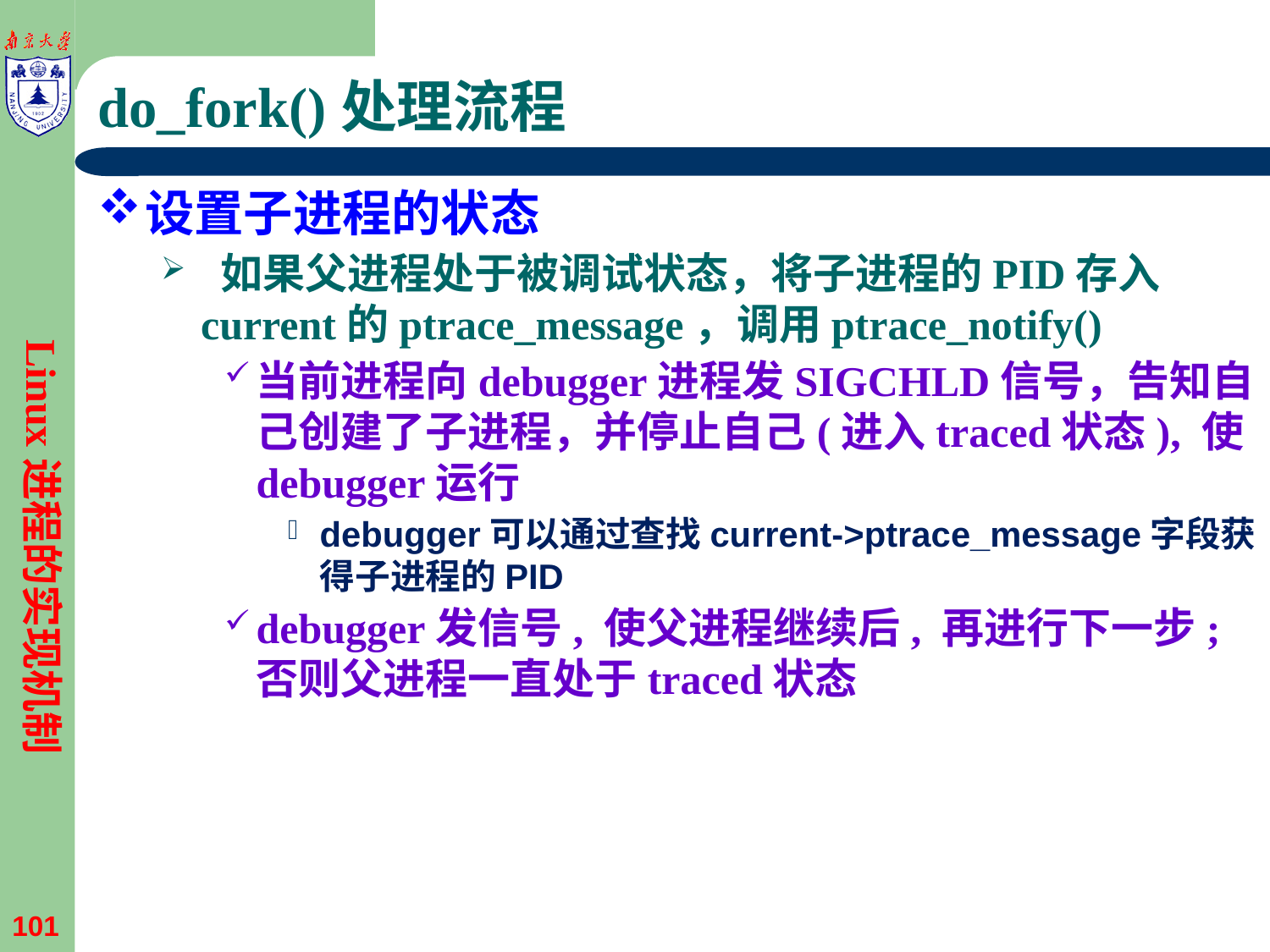

# do_fork()处理流程
设置子进程的状态
 如果父进程处于被调试状态，将子进程的PID存入current的ptrace_message，调用ptrace_notify()
当前进程向debugger进程发SIGCHLD信号，告知自己创建了子进程，并停止自己(进入traced状态), 使debugger运行
debugger可以通过查找current->ptrace_message字段获得子进程的PID
debugger发信号, 使父进程继续后, 再进行下一步; 否则父进程一直处于traced状态

Linux进程的实现机制
101